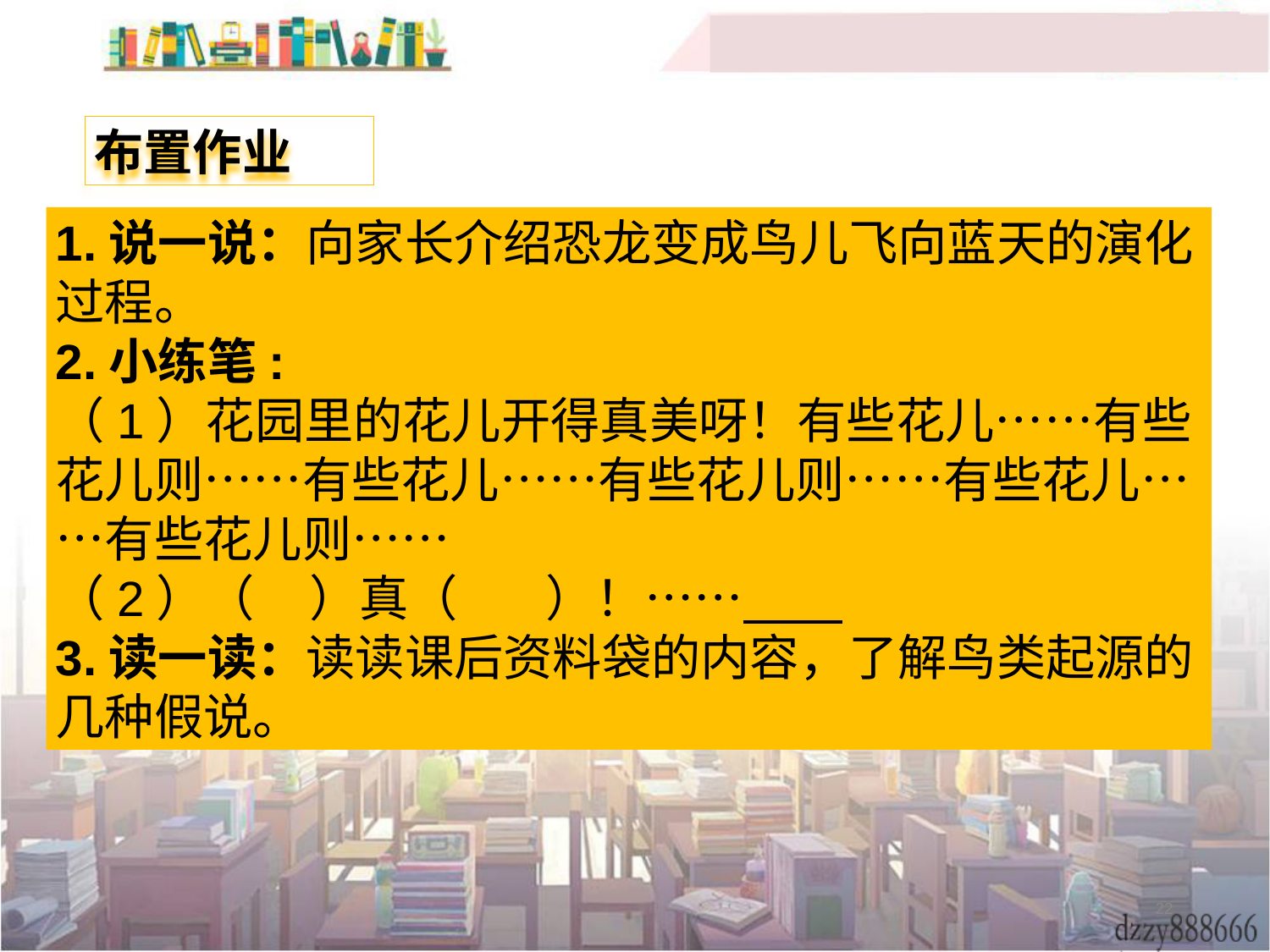

布置作业
1.说一说：向家长介绍恐龙变成鸟儿飞向蓝天的演化过程。
2.小练笔:
（1）花园里的花儿开得真美呀！有些花儿……有些花儿则……有些花儿……有些花儿则……有些花儿……有些花儿则……
（2）（     ）真（        ）！……
3.读一读：读读课后资料袋的内容，了解鸟类起源的几种假说。
22